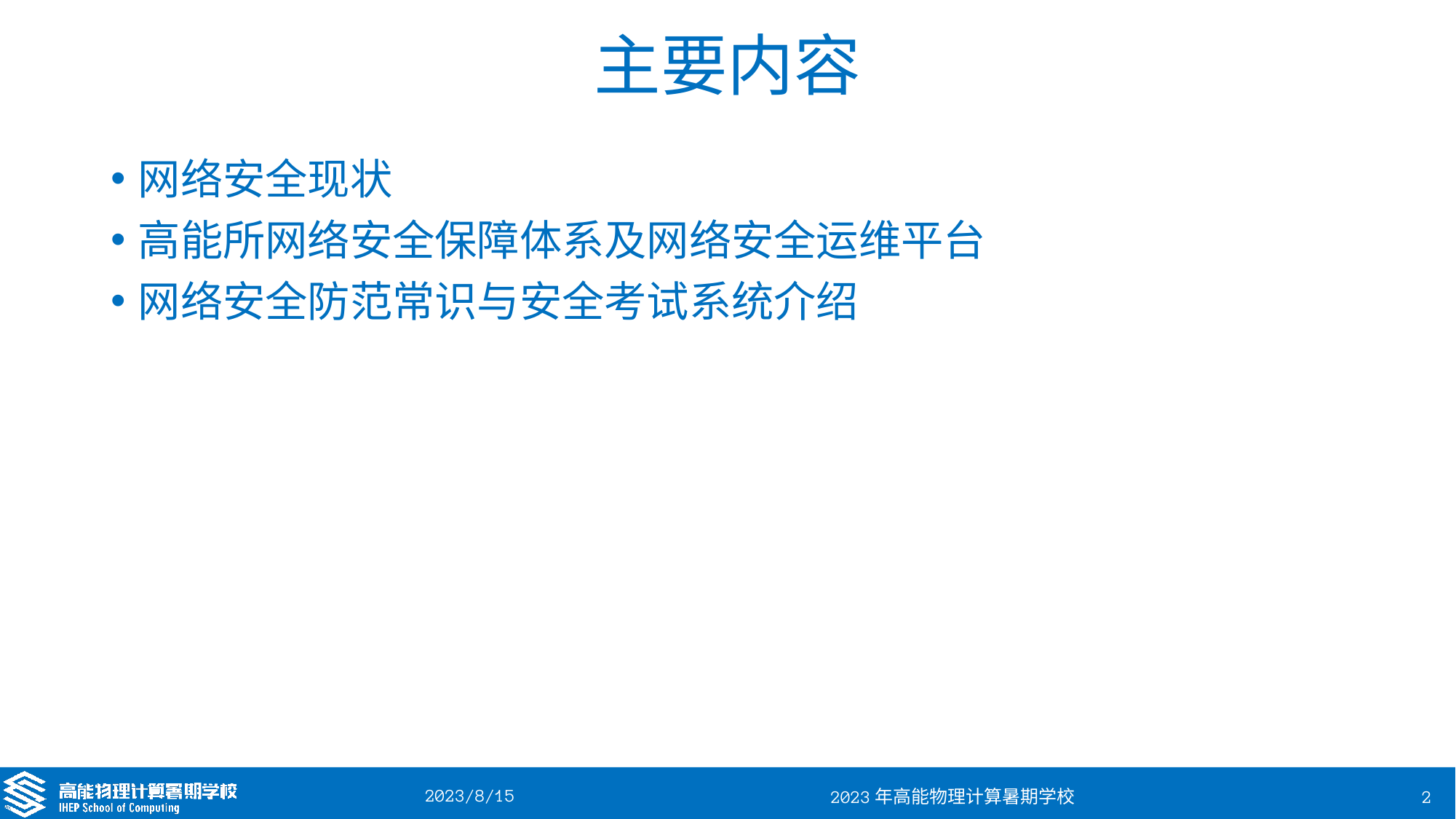

# 主要内容
网络安全现状
高能所网络安全保障体系及网络安全运维平台
网络安全防范常识与安全考试系统介绍

2023/8/15
2023年高能物理计算暑期学校
2